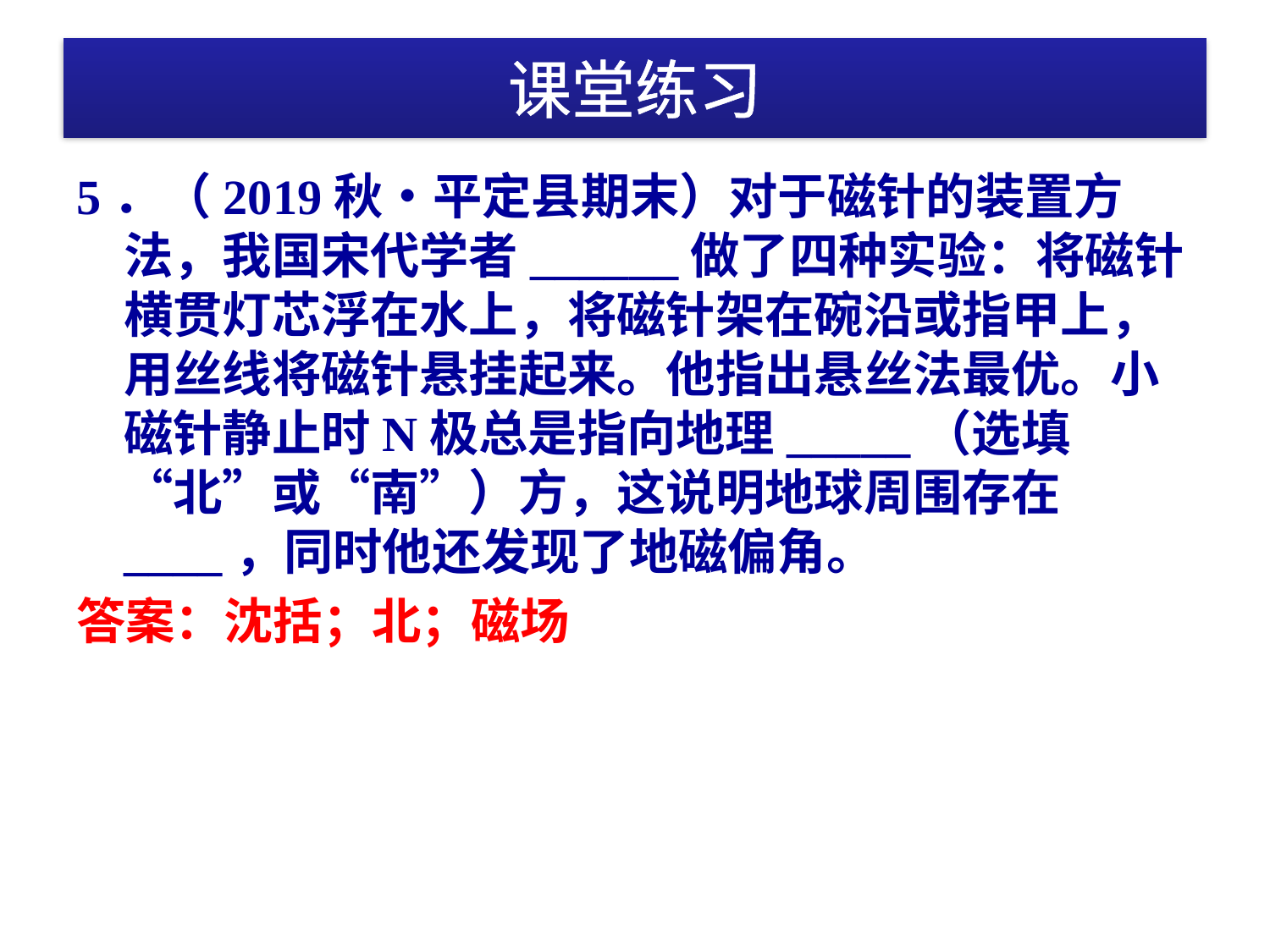

# 课堂练习
5．（2019秋•平定县期末）对于磁针的装置方法，我国宋代学者______做了四种实验：将磁针横贯灯芯浮在水上，将磁针架在碗沿或指甲上，用丝线将磁针悬挂起来。他指出悬丝法最优。小磁针静止时N极总是指向地理_____（选填“北”或“南”）方，这说明地球周围存在____，同时他还发现了地磁偏角。
答案：沈括；北；磁场